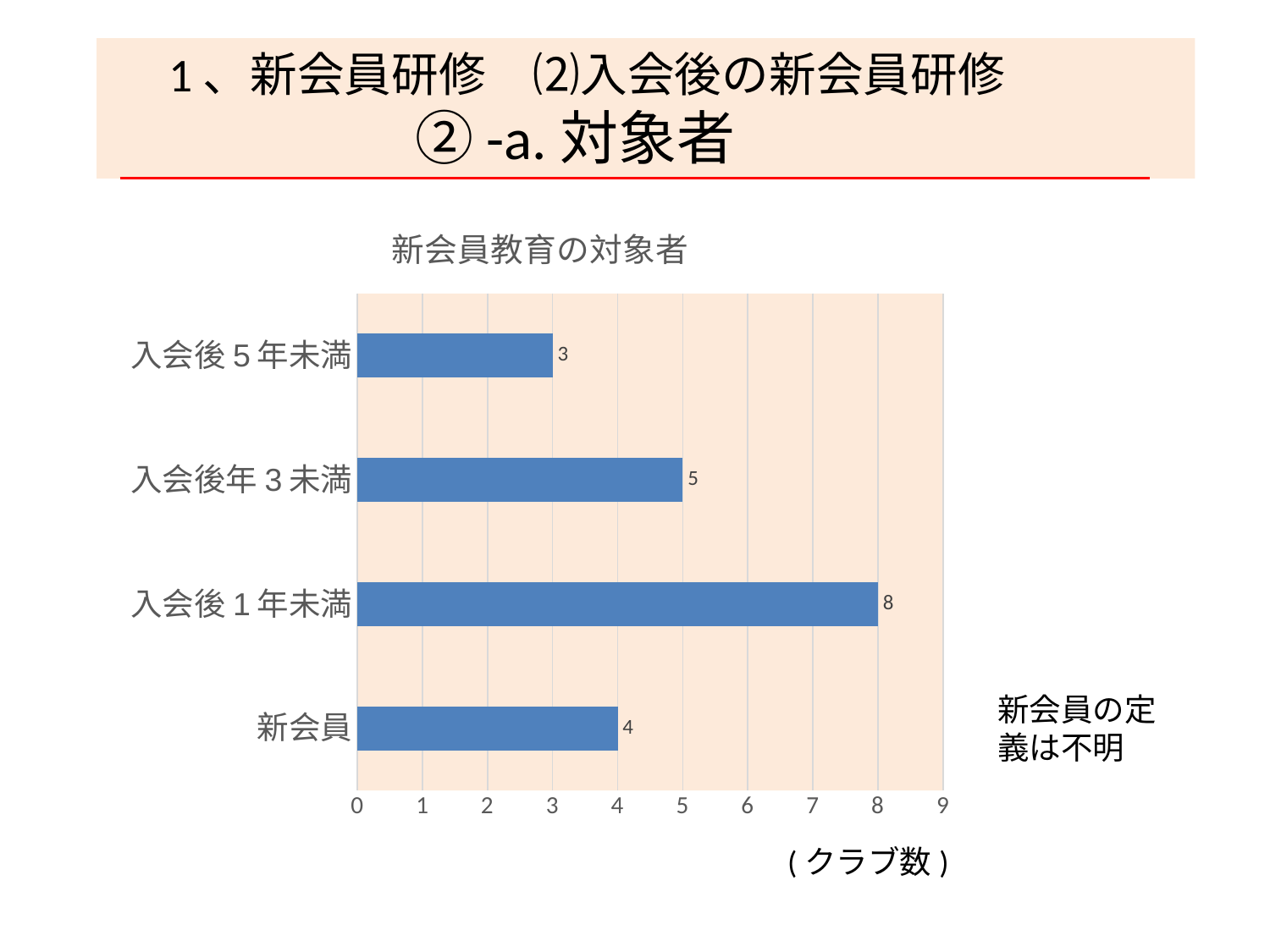

1、新会員研修　⑵入会後の新会員研修
②-a.対象者

### Chart:

| Category | 新会員教育の対象者 |
|---|---|
| 新会員 | 4.0 |
| 入会後1年未満 | 8.0 |
| 入会後年3未満 | 5.0 |
| 入会後5年未満 | 3.0 |
新会員の定義は不明
(クラブ数)